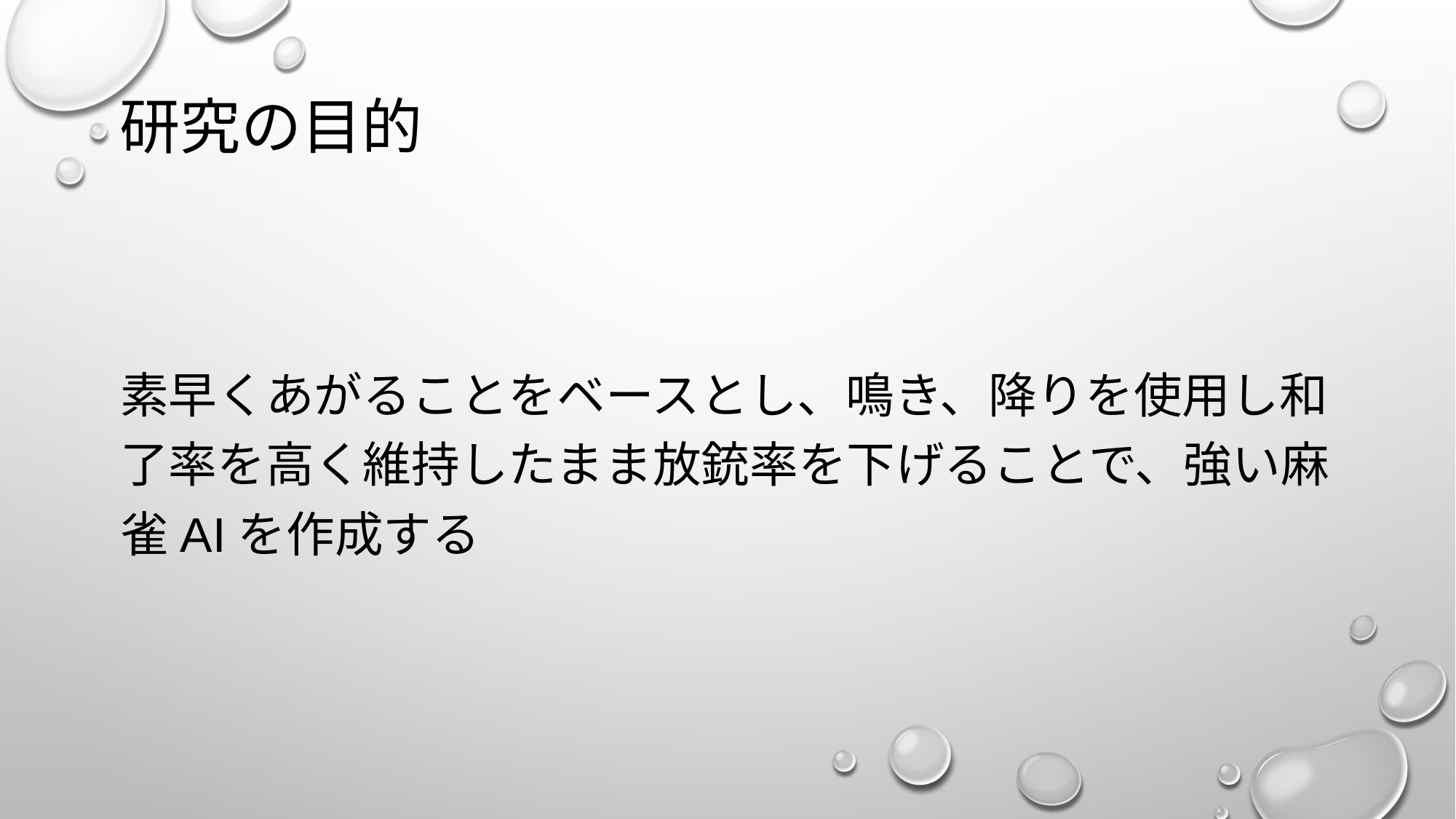

# 研究の目的
素早くあがることをベースとし、鳴き、降りを使用し和了率を高く維持したまま放銃率を下げることで、強い麻雀AIを作成する